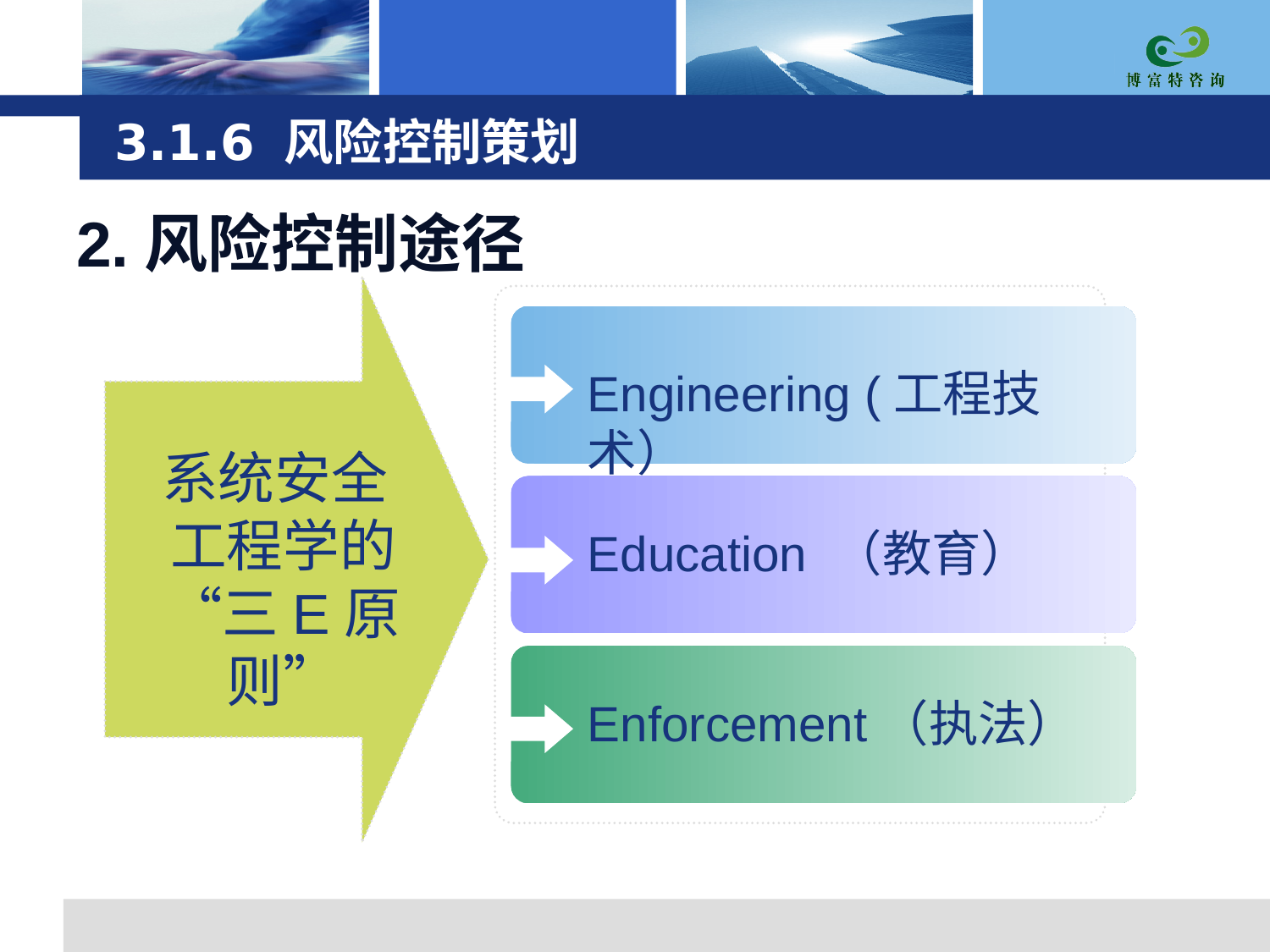

# 3.1.6 风险控制策划
2.风险控制途径

Engineering (工程技术）
系统安全工程学的“三E原则”

Education （教育）

Enforcement（执法）